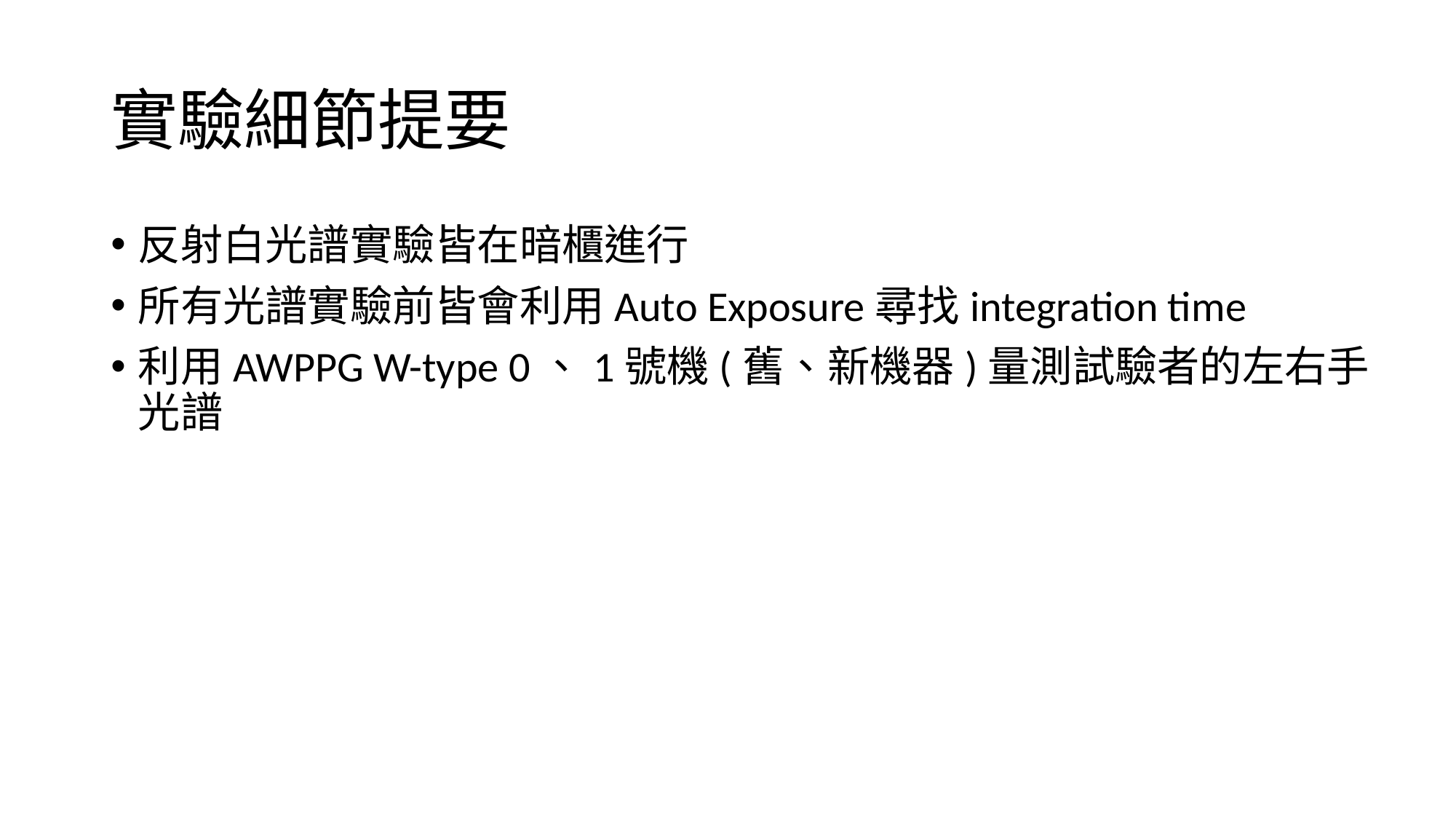

# 實驗細節提要
反射白光譜實驗皆在暗櫃進行
所有光譜實驗前皆會利用Auto Exposure尋找integration time
利用AWPPG W-type 0、1號機(舊、新機器)量測試驗者的左右手光譜